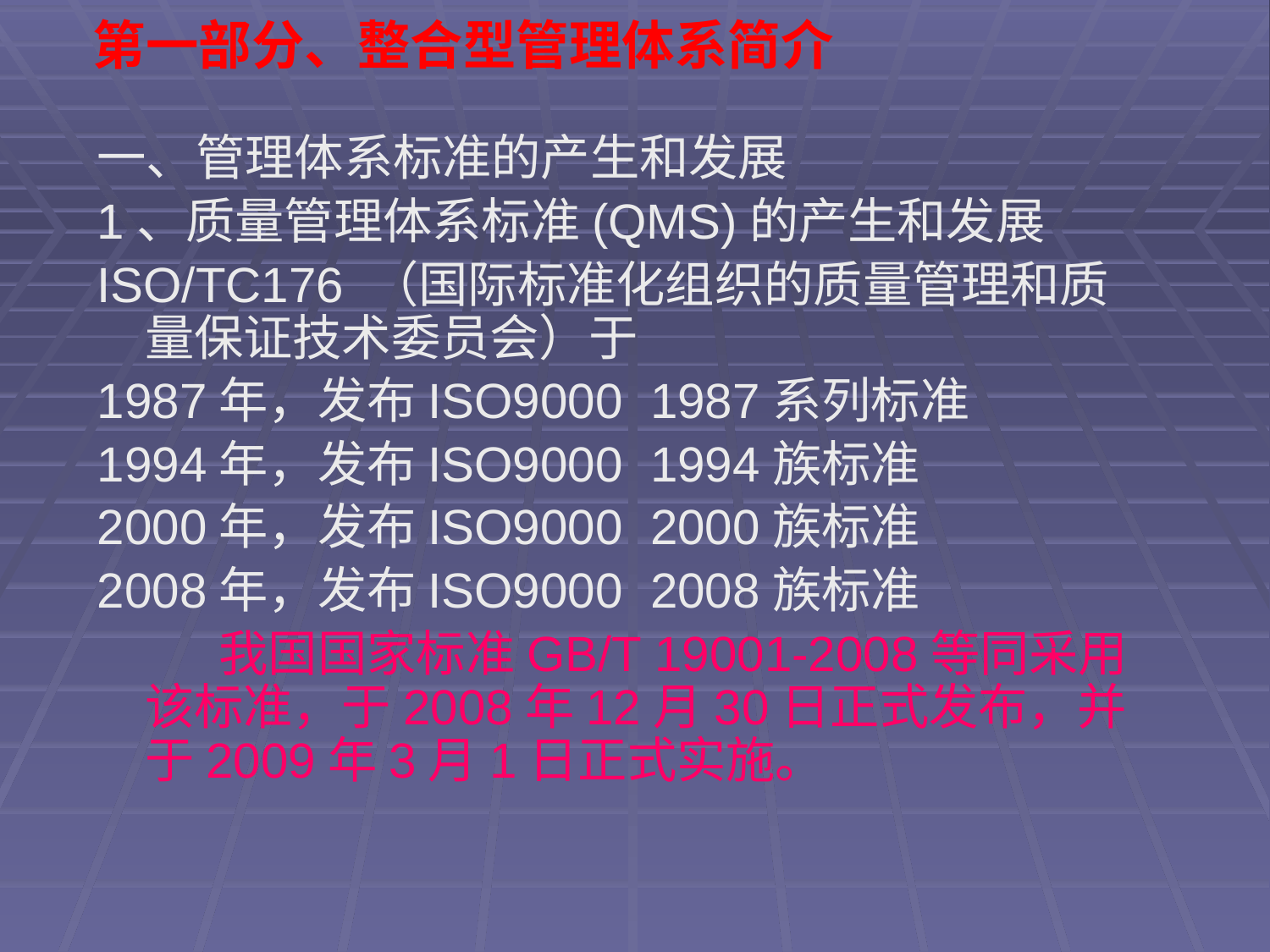

第一部分、整合型管理体系简介
一、管理体系标准的产生和发展
1、质量管理体系标准(QMS)的产生和发展
ISO/TC176 （国际标准化组织的质量管理和质量保证技术委员会）于
1987年，发布ISO9000  1987系列标准
1994年，发布ISO9000  1994族标准
2000年，发布ISO9000  2000族标准
2008年，发布ISO9000  2008族标准
          我国国家标准GB/T 19001-2008等同采用该标准，于2008年12月30日正式发布，并于2009年3月1日正式实施。